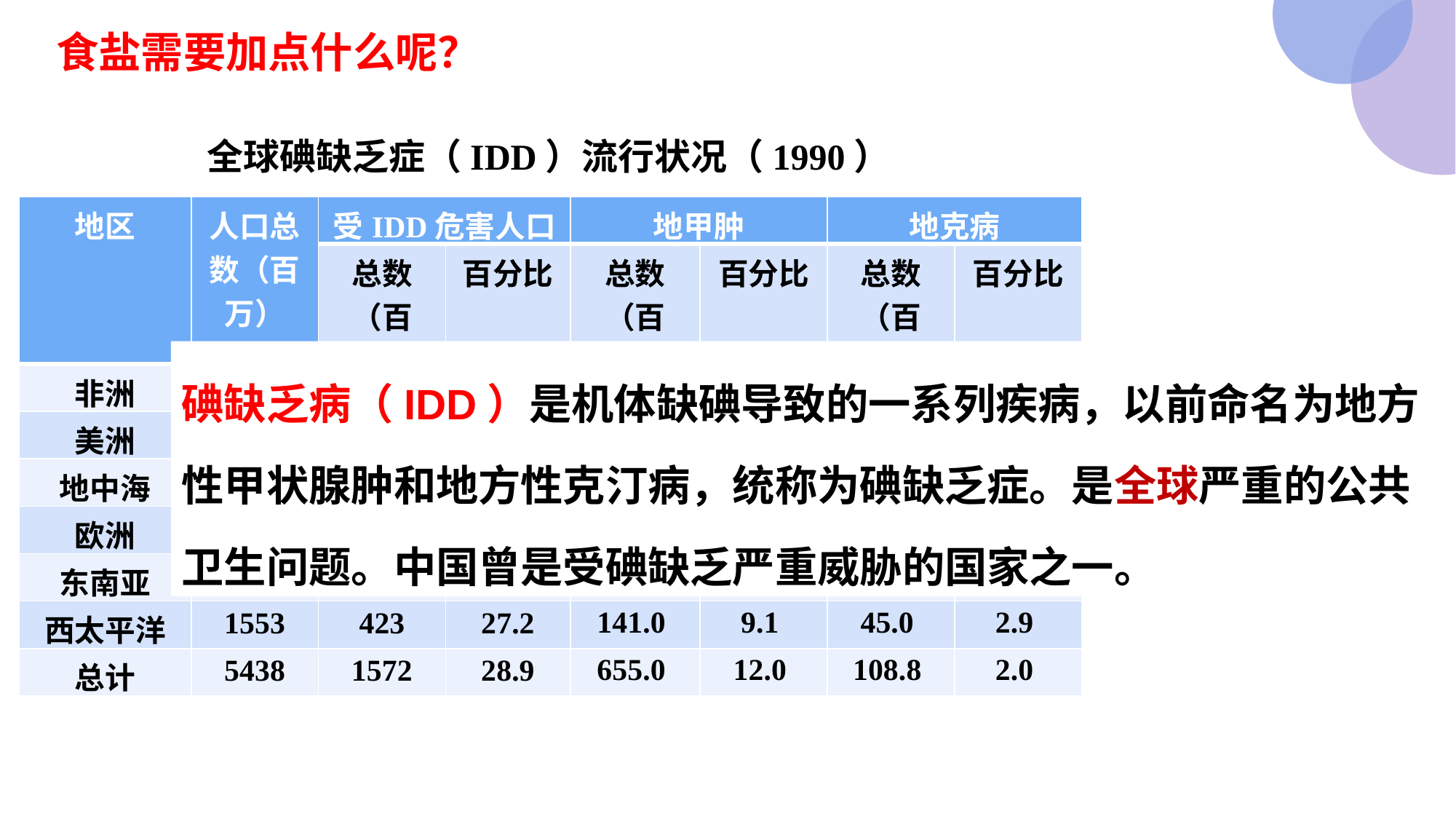

食盐需要加点什么呢？
全球碘缺乏症（IDD）流行状况（1990）

| 地区 | 人口总数（百万） | 受IDD危害人口 |  | 地甲肿 |  | 地克病 |  |
| --- | --- | --- | --- | --- | --- | --- | --- |
|  |  | 总数（百万） | 百分比 | 总数（百万） | 百分比 | 总数（百万） | 百分比 |
| 非洲 | 550 | 181 | 32.8 | 85.0 | 15.5 | 1.1 | 0.2 |
| 美洲 | 727 | 168 | 23.1 | 63.0 | 8.7 | 6.5 | 0.9 |
| 地中海 | 405 | 173 | 42.6 | 93.0 | 23.0 | 9.3 | 2.3 |
| 欧洲 | 847 | 141 | 16.7 | 97.0 | 11.5 | 9.3 | 1.1 |
| 东南亚 | 1355 | 486 | 35.9 | 176.0 | 13.0 | 25.7 | 1.9 |
| 西太平洋 | 1553 | 423 | 27.2 | 141.0 | 9.1 | 45.0 | 2.9 |
| 总计 | 5438 | 1572 | 28.9 | 655.0 | 12.0 | 108.8 | 2.0 |
碘缺乏病（IDD）是机体缺碘导致的一系列疾病，以前命名为地方性甲状腺肿和地方性克汀病，统称为碘缺乏症。是全球严重的公共卫生问题。中国曾是受碘缺乏严重威胁的国家之一。